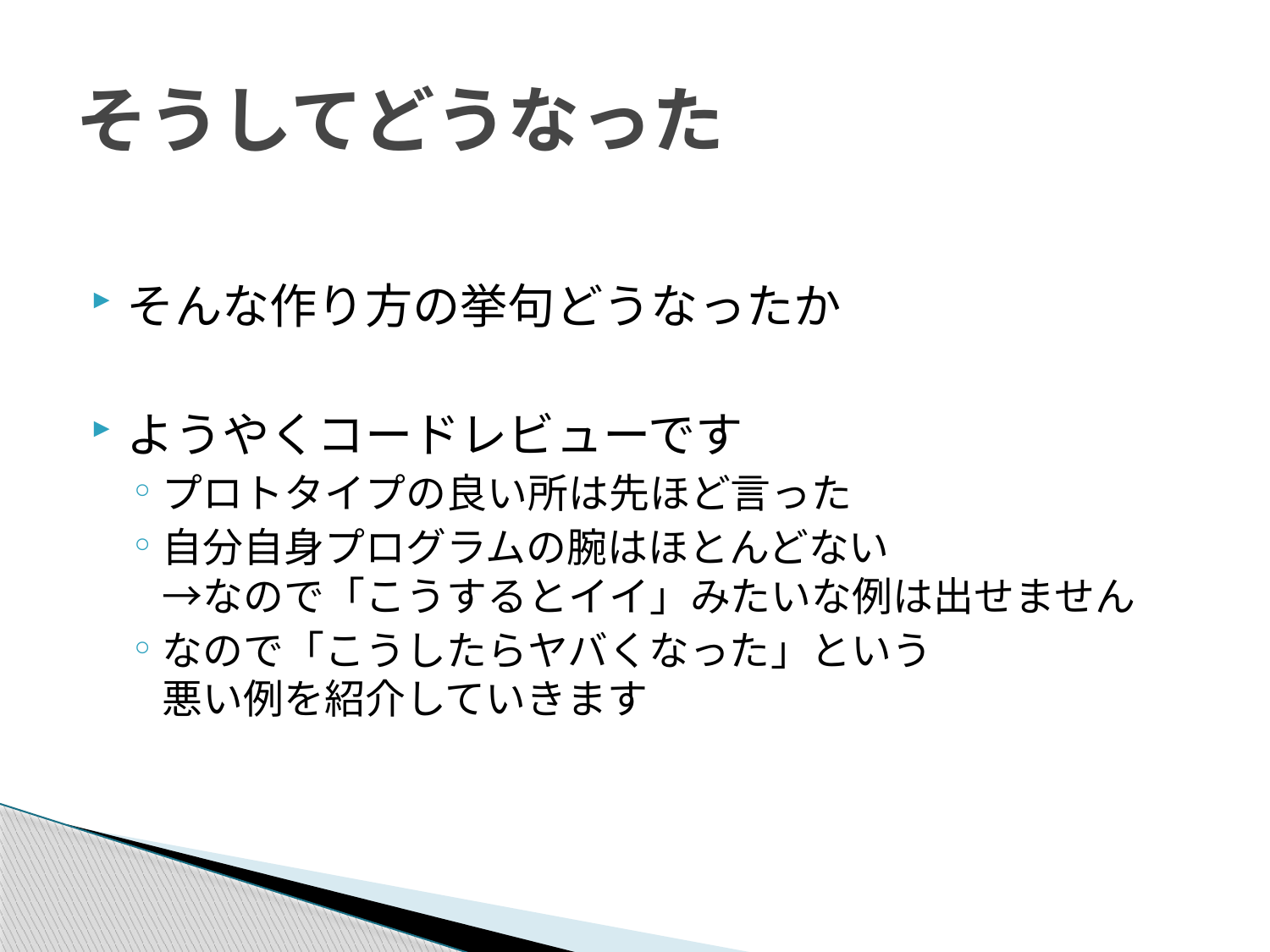

# そうしてどうなった

そんな作り方の挙句どうなったか

ようやくコードレビューです
プロトタイプの良い所は先ほど言った
自分自身プログラムの腕はほとんどない
→なので「こうするとイイ」みたいな例は出せません
なので「こうしたらヤバくなった」という
悪い例を紹介していきます